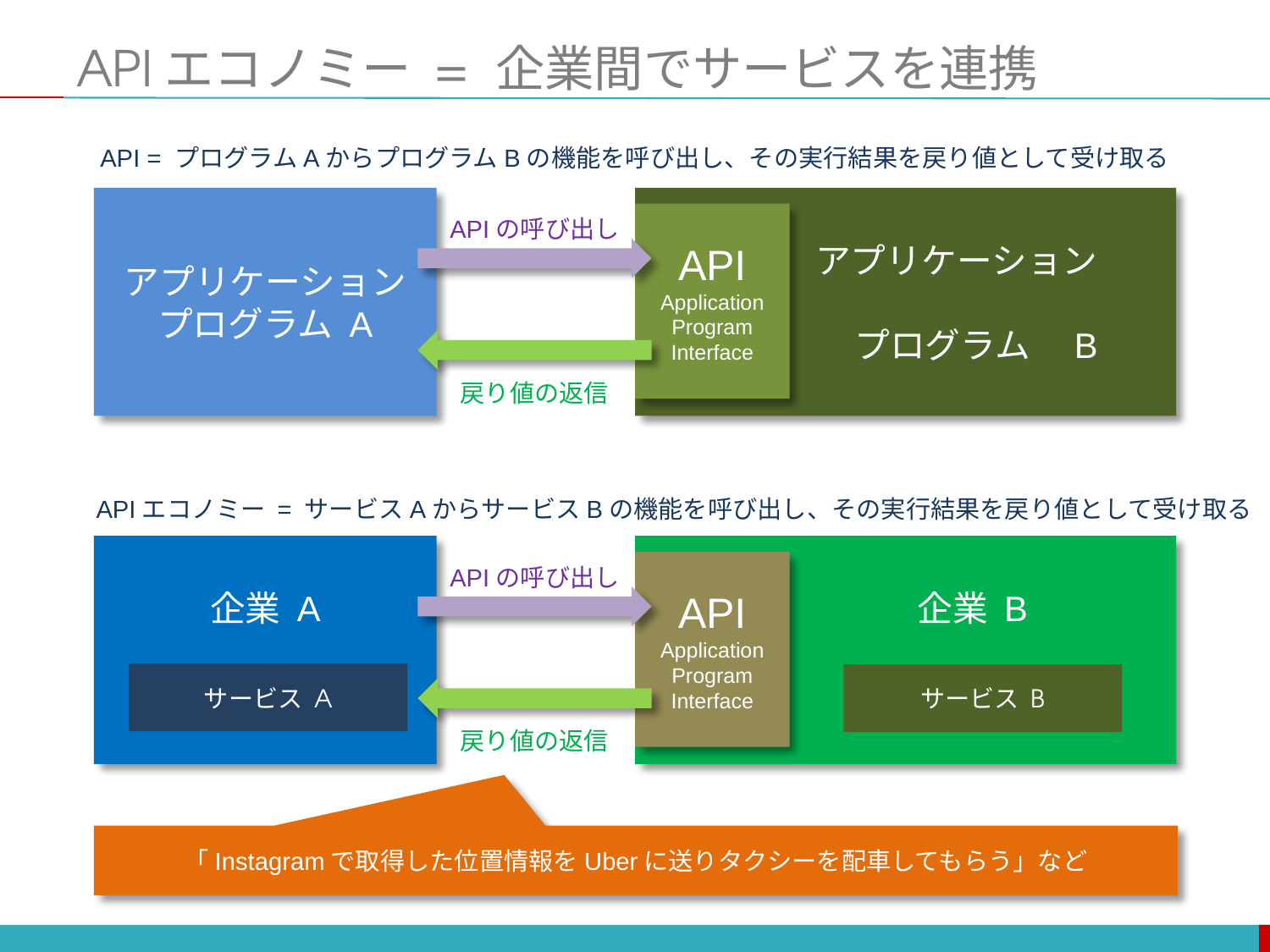

# APIエコノミー = 企業間でサービスを連携
API = プログラムAからプログラムBの機能を呼び出し、その実行結果を戻り値として受け取る
アプリケーション
プログラム A
　　　　   アプリケーション
　　　　プログラム　B
API
Application
Program
Interface
APIの呼び出し

戻り値の返信
APIエコノミー = サービスAからサービスBの機能を呼び出し、その実行結果を戻り値として受け取る
企業 A

                企業 B

API
Application
Program
Interface
APIの呼び出し

サービス A
サービス B

戻り値の返信
「Instagramで取得した位置情報をUberに送りタクシーを配車してもらう」など